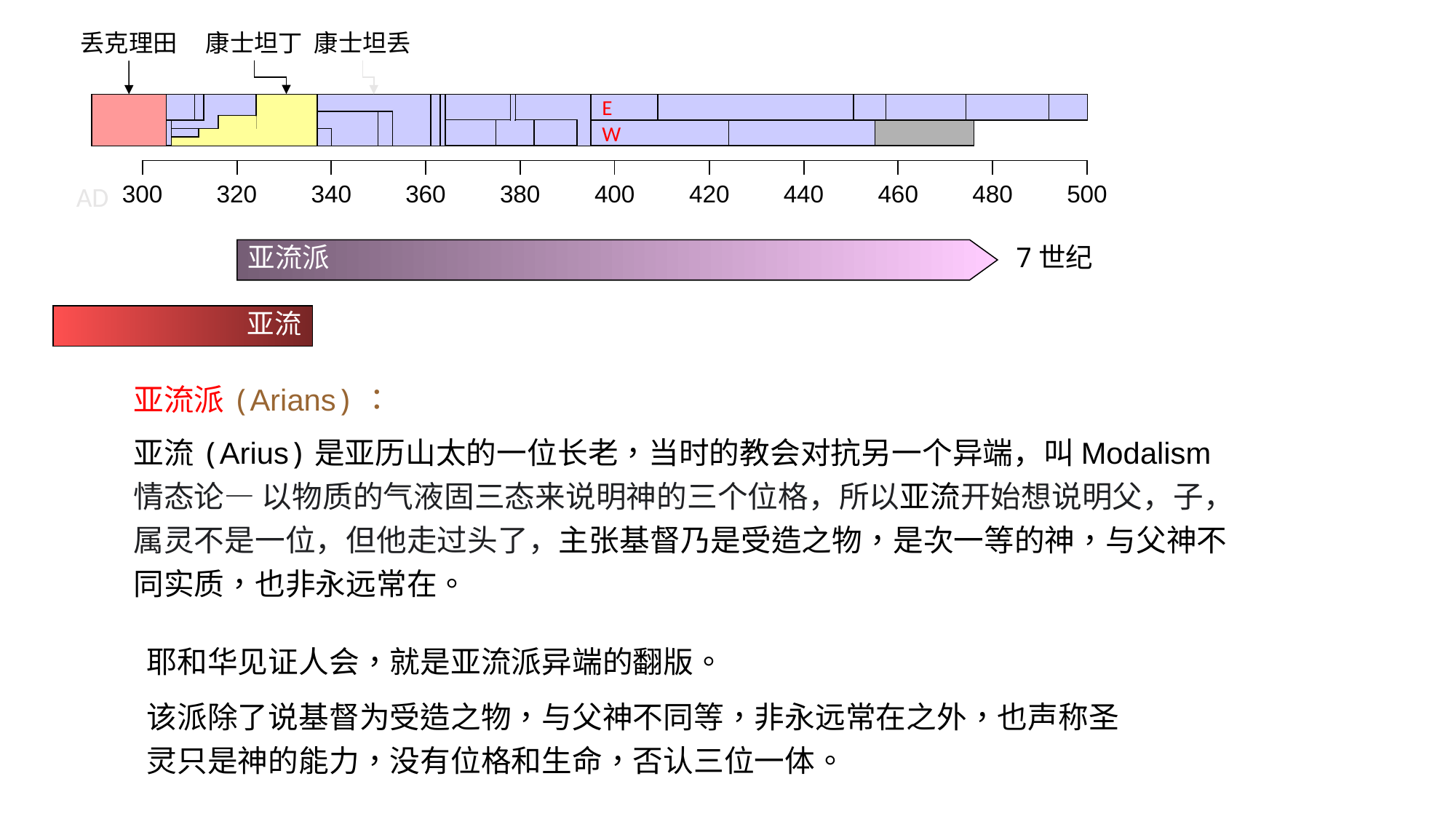

丢克理田
康士坦丁
康士坦丢

E

W

|  |  |  |  |  |  |  |  |  |  |
| --- | --- | --- | --- | --- | --- | --- | --- | --- | --- |
AD
| 300 | 320 | 340 | 360 | 380 | 400 | 420 | 440 | 460 | 480 | 500 |
| --- | --- | --- | --- | --- | --- | --- | --- | --- | --- | --- |
7世纪
亚流派
亚流
亚流派(Arians)：
亚流(Arius)是亚历山太的一位长老，当时的教会对抗另一个异端，叫Modalism 情态论— 以物质的气液固三态来说明神的三个位格，所以亚流开始想说明父，子，属灵不是一位，但他走过头了，主张基督乃是受造之物，是次一等的神，与父神不同实质，也非永远常在。
耶和华见证人会，就是亚流派异端的翻版。
该派除了说基督为受造之物，与父神不同等，非永远常在之外，也声称圣灵只是神的能力，没有位格和生命，否认三位一体。